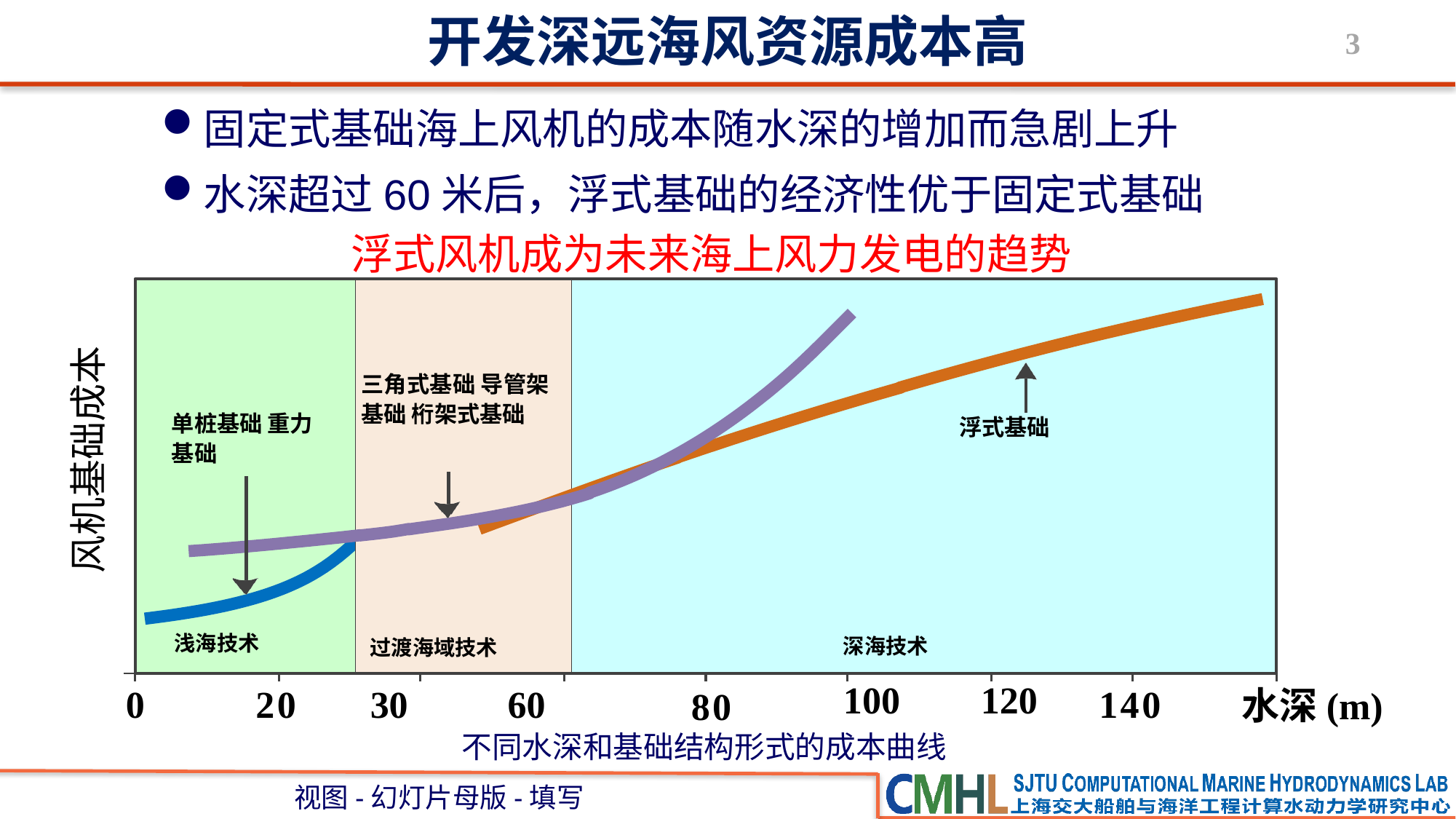

# 开发深远海风资源成本高
固定式基础海上风机的成本随水深的增加而急剧上升
水深超过60米后，浮式基础的经济性优于固定式基础
浮式风机成为未来海上风力发电的趋势

三角式基础 导管架基础 桁架式基础

单桩基础 重力基础
浮式基础

深海技术
100	   120
浅海技术
过渡海域技术
30	   60
80

水深(m)
0
20
140
风机基础成本
不同水深和基础结构形式的成本曲线